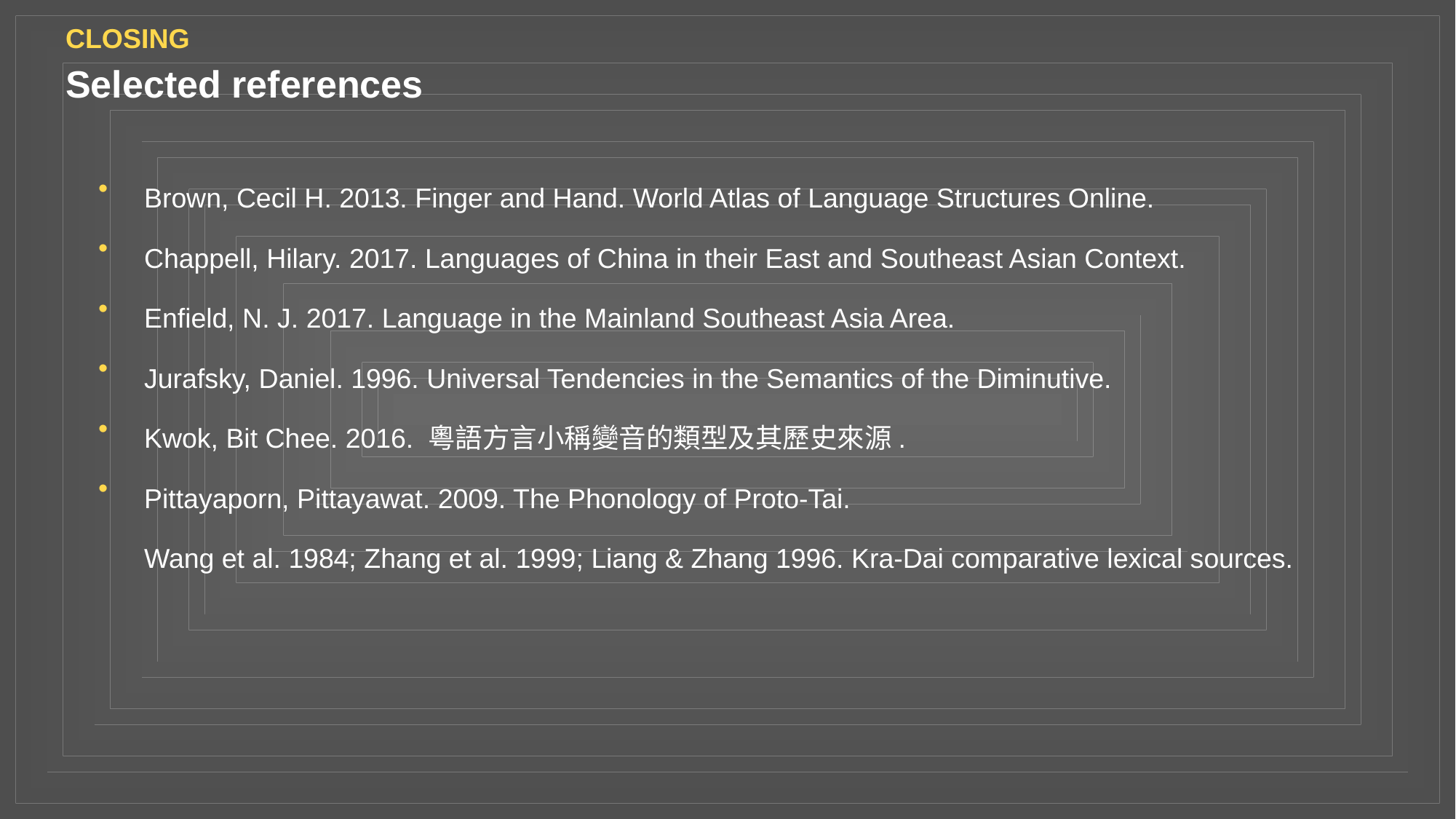

CLOSING
Selected references
Brown, Cecil H. 2013. Finger and Hand. World Atlas of Language Structures Online.
•
Chappell, Hilary. 2017. Languages of China in their East and Southeast Asian Context.
•
Enfield, N. J. 2017. Language in the Mainland Southeast Asia Area.
•
Jurafsky, Daniel. 1996. Universal Tendencies in the Semantics of the Diminutive.
•
Kwok, Bit Chee. 2016. 粵語方言小稱變音的類型及其歷史來源.
•
Pittayaporn, Pittayawat. 2009. The Phonology of Proto-Tai.
•
Wang et al. 1984; Zhang et al. 1999; Liang & Zhang 1996. Kra-Dai comparative lexical sources.